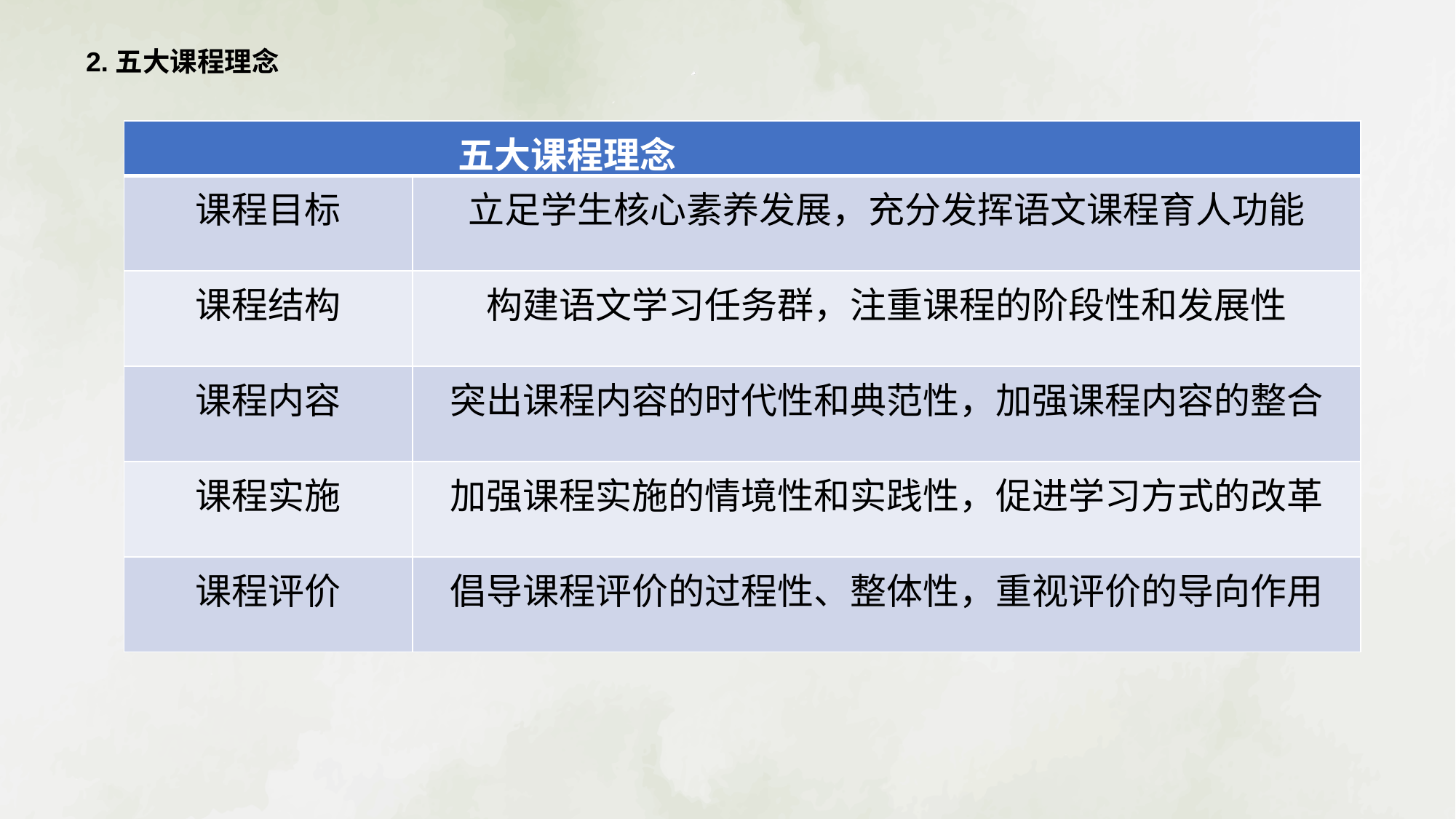

2.五大课程理念
| 五大课程理念 |  |
| --- | --- |
| 课程目标 | 立足学生核心素养发展，充分发挥语文课程育人功能 |
| 课程结构 | 构建语文学习任务群，注重课程的阶段性和发展性 |
| 课程内容 | 突出课程内容的时代性和典范性，加强课程内容的整合 |
| 课程实施 | 加强课程实施的情境性和实践性，促进学习方式的改革 |
| 课程评价 | 倡导课程评价的过程性、整体性，重视评价的导向作用 |